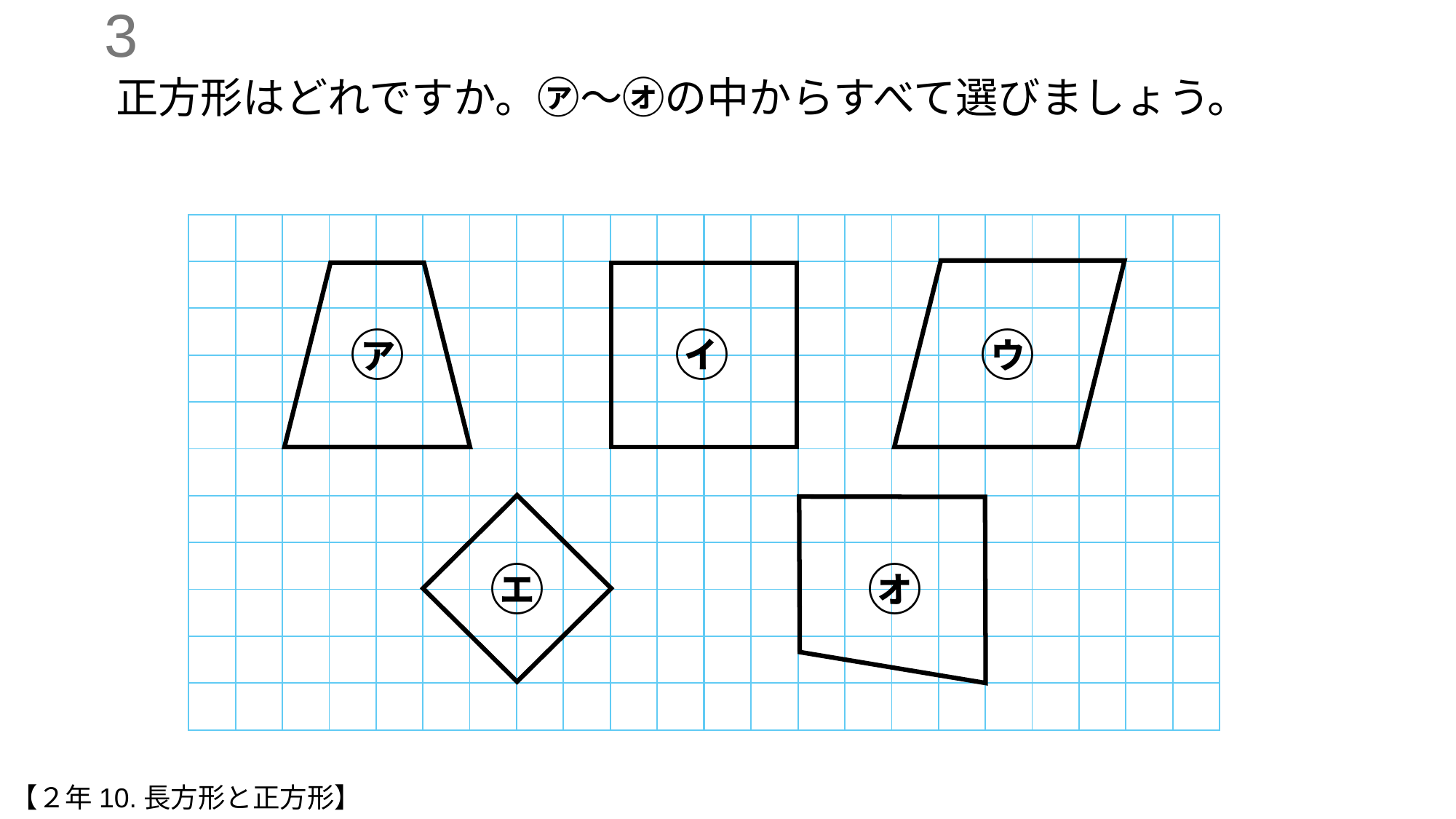

3
正方形はどれですか。㋐～㋔の中からすべて選びましょう。
|  |  |  |  |  |  |  |  |  |  |  |
| --- | --- | --- | --- | --- | --- | --- | --- | --- | --- | --- |
|  |  |  |  |  |  |  |  |  |  |  |
|  |  |  |  |  |  |  |  |  |  |  |
|  |  |  |  |  |  |  |  |  |  |  |
|  |  |  |  |  |  |  |  |  |  |  |
|  |  |  |  |  |  |  |  |  |  |  |
|  |  |  |  |  |  |  |  |  |  |  |
|  |  |  |  |  |  |  |  |  |  |  |
|  |  |  |  |  |  |  |  |  |  |  |
|  |  |  |  |  |  |  |  |  |  |  |
|  |  |  |  |  |  |  |  |  |  |  |
|  |  |  |  |  |  |  |  |  |  |  |
| --- | --- | --- | --- | --- | --- | --- | --- | --- | --- | --- |
|  |  |  |  |  |  |  |  |  |  |  |
|  |  |  |  |  |  |  |  |  |  |  |
|  |  |  |  |  |  |  |  |  |  |  |
|  |  |  |  |  |  |  |  |  |  |  |
|  |  |  |  |  |  |  |  |  |  |  |
|  |  |  |  |  |  |  |  |  |  |  |
|  |  |  |  |  |  |  |  |  |  |  |
|  |  |  |  |  |  |  |  |  |  |  |
|  |  |  |  |  |  |  |  |  |  |  |
|  |  |  |  |  |  |  |  |  |  |  |

㋒
㋐
㋑

㋔
㋓
【２年10.長方形と正方形】